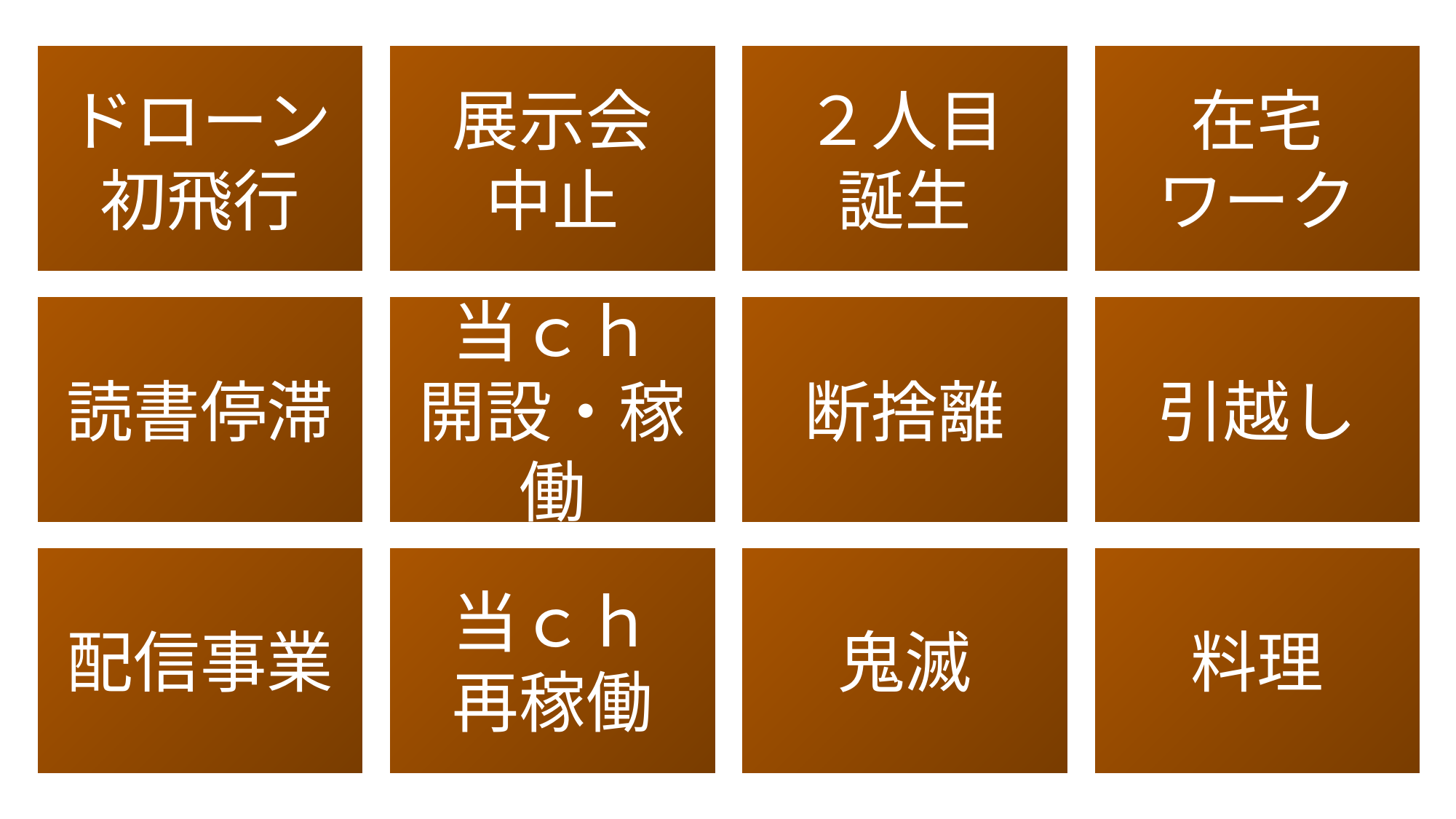

１
ドローン
初飛行
２
展示会
中止
３
２人目
誕生
４
在宅
ワーク
５
読書停滞
６
当ｃｈ
開設・稼働
７
断捨離
８
引越し
９
配信事業
１０
当ｃｈ
再稼働
１１
鬼滅
１２
料理